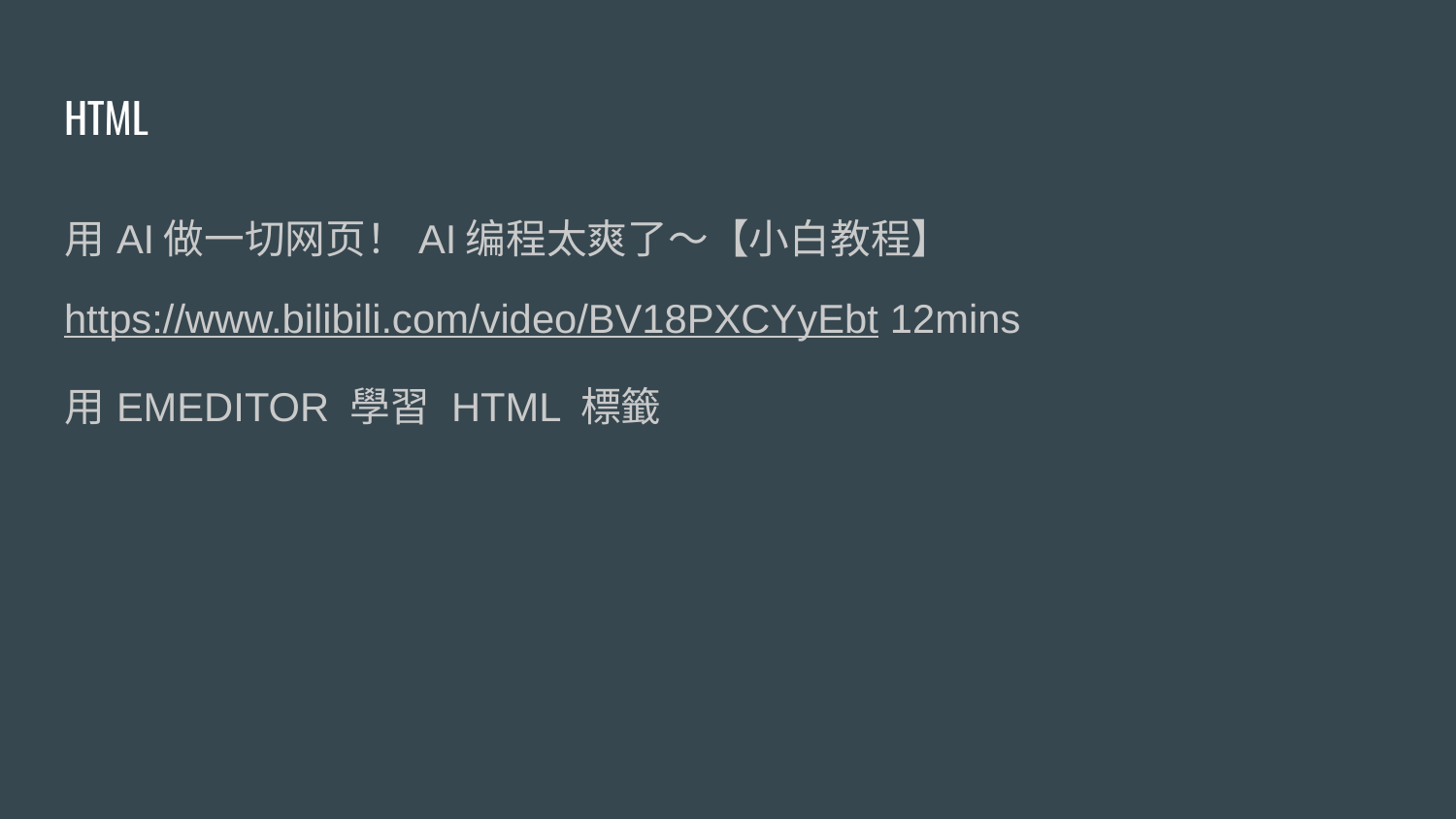

# HTML
用AI做一切网页！AI编程太爽了～【小白教程】
https://www.bilibili.com/video/BV18PXCYyEbt 12mins
用EMEDITOR 學習 HTML 標籤